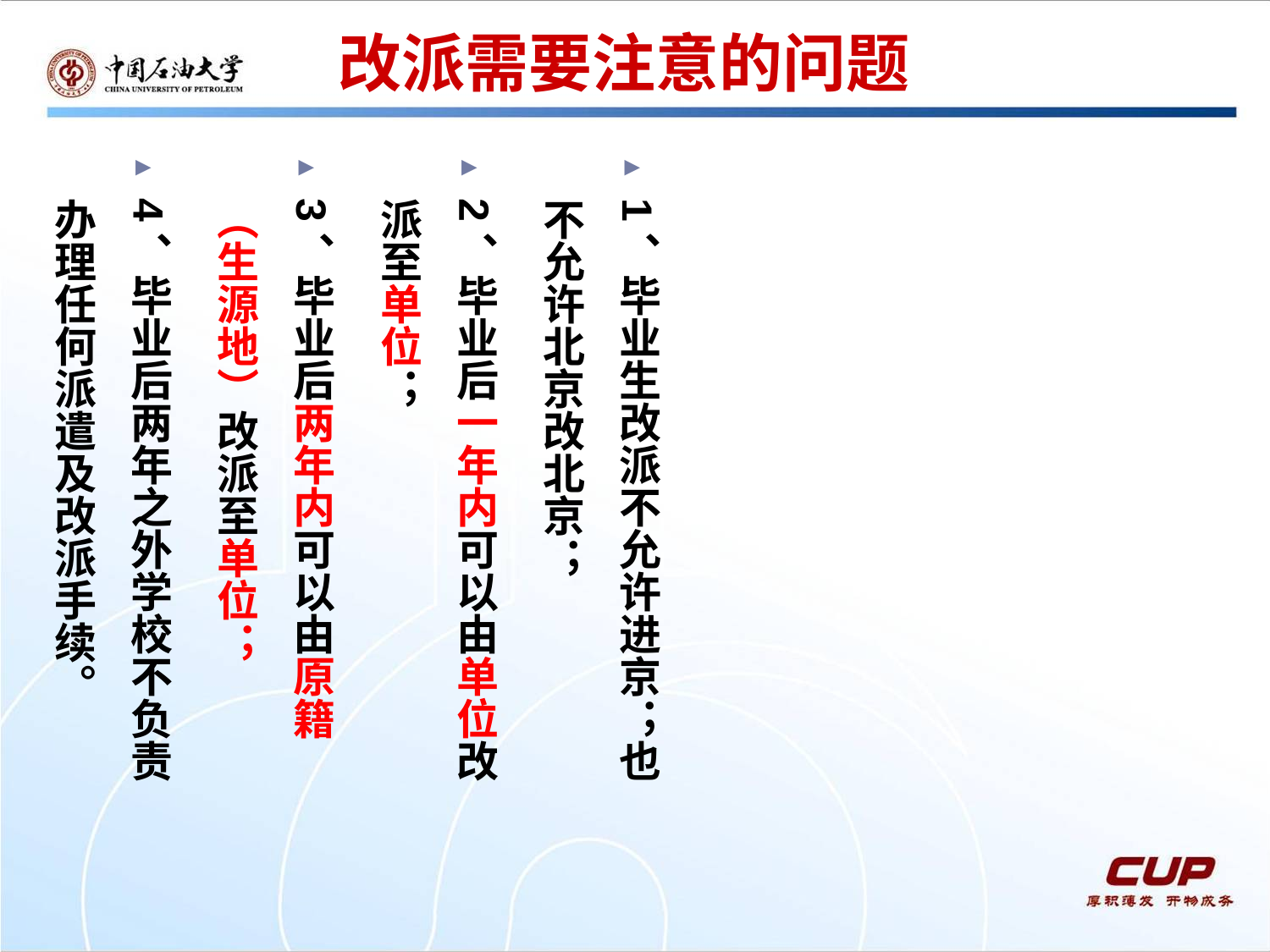

# 改派需要注意的问题

1、毕业生改派不允许进京；也不允许北京改北京；
2、毕业后一年内可以由单位改派至单位；
3、毕业后两年内可以由原籍（生源地）改派至单位；
4、毕业后两年之外学校不负责办理任何派遣及改派手续。